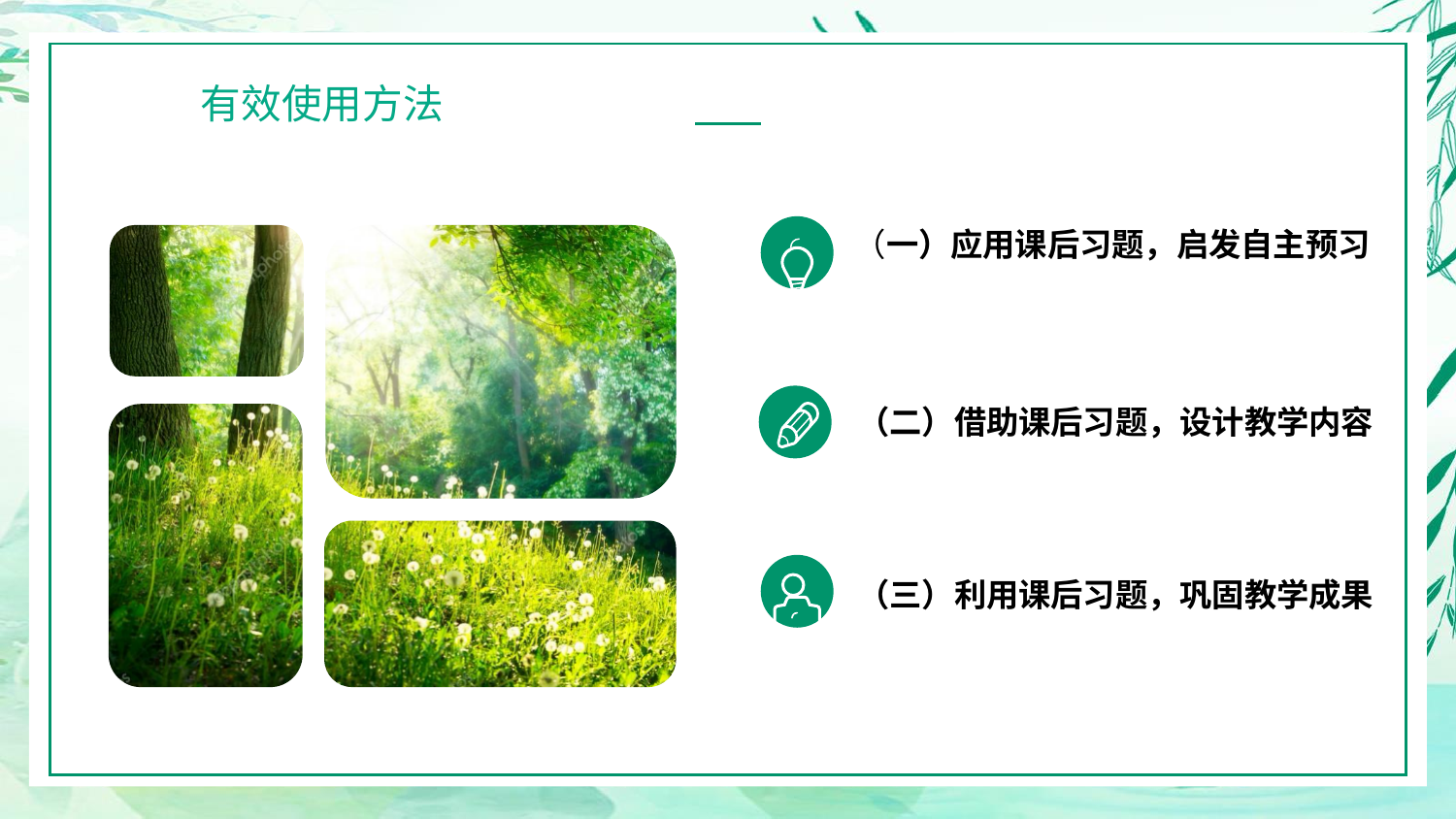

有效使用方法

（一）应用课后习题，启发自主预习

（二）借助课后习题，设计教学内容

（三）利用课后习题，巩固教学成果